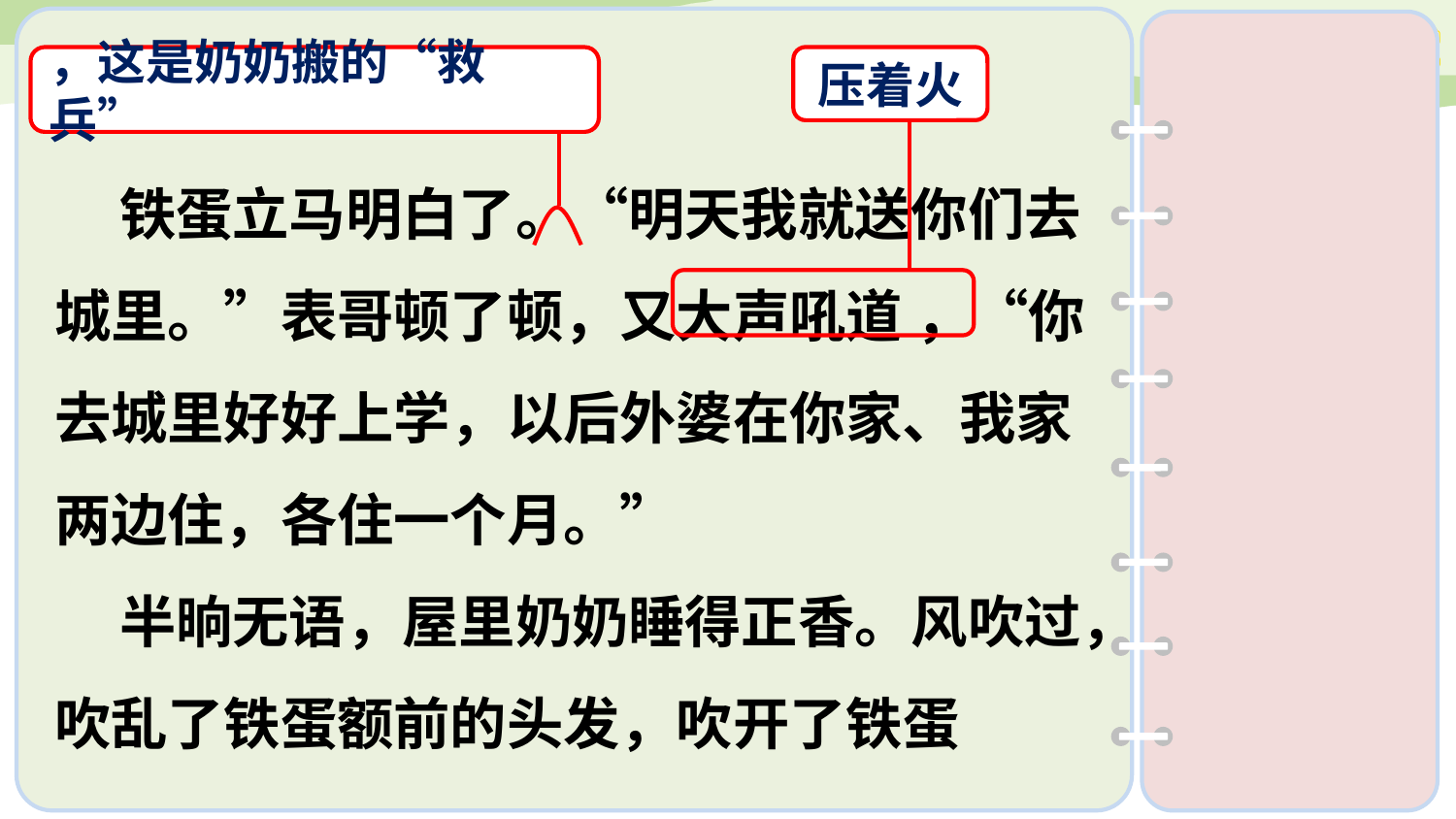

铁蛋立马明白了。“明天我就送你们去城里。”表哥顿了顿，又大声吼道 ，“你去城里好好上学，以后外婆在你家、我家两边住，各住一个月。”
    半晌无语，屋里奶奶睡得正香。风吹过，吹乱了铁蛋额前的头发，吹开了铁蛋
压着火
，这是奶奶搬的“救兵”